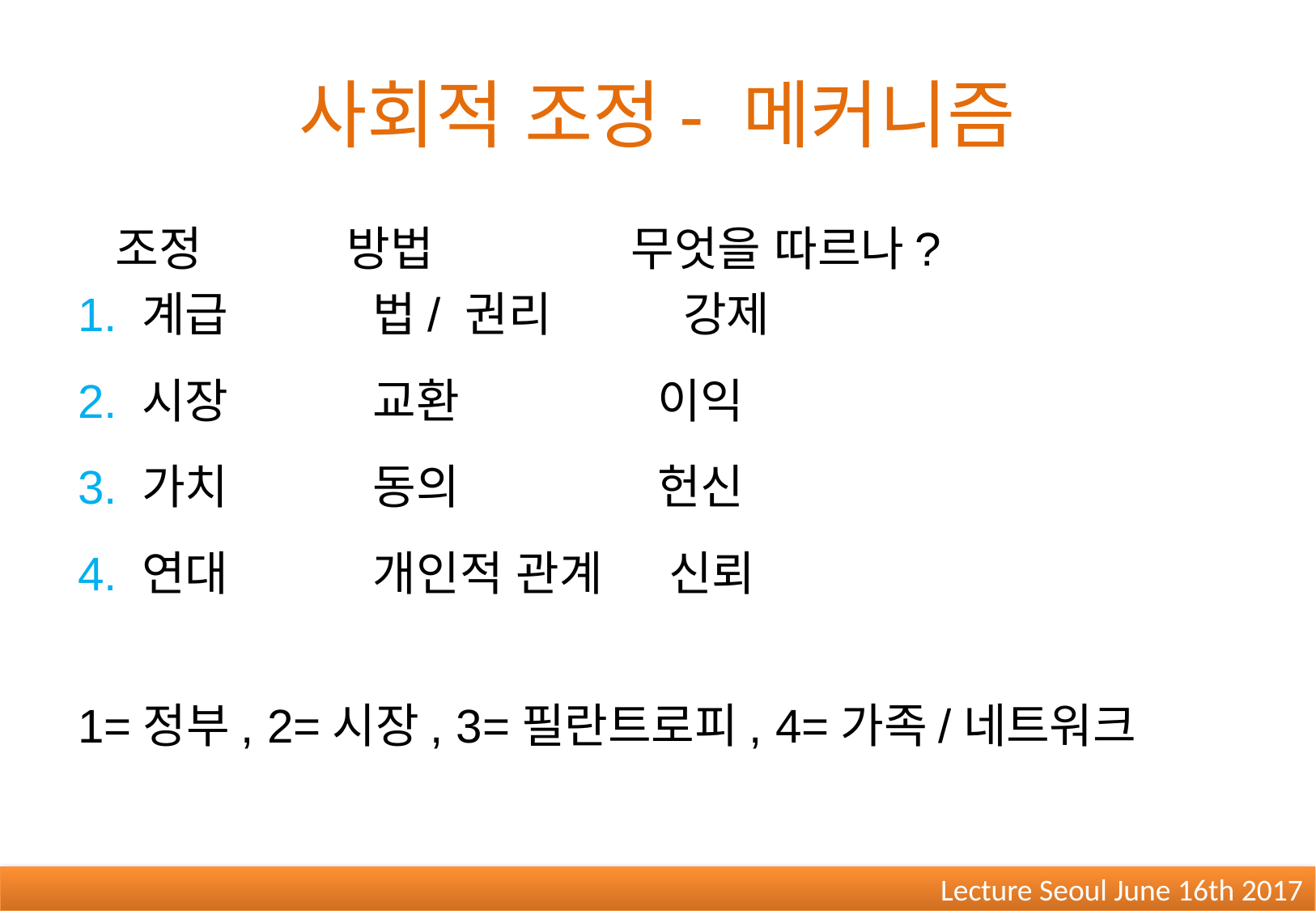

# 사회적 조정- 메커니즘
  조정           방법               무엇을 따르나?
1. 계급           법/ 권리          강제
2. 시장           교환               이익
3. 가치           동의               헌신
4. 연대           개인적 관계     신뢰

1=정부, 2=시장, 3=필란트로피, 4=가족/네트워크